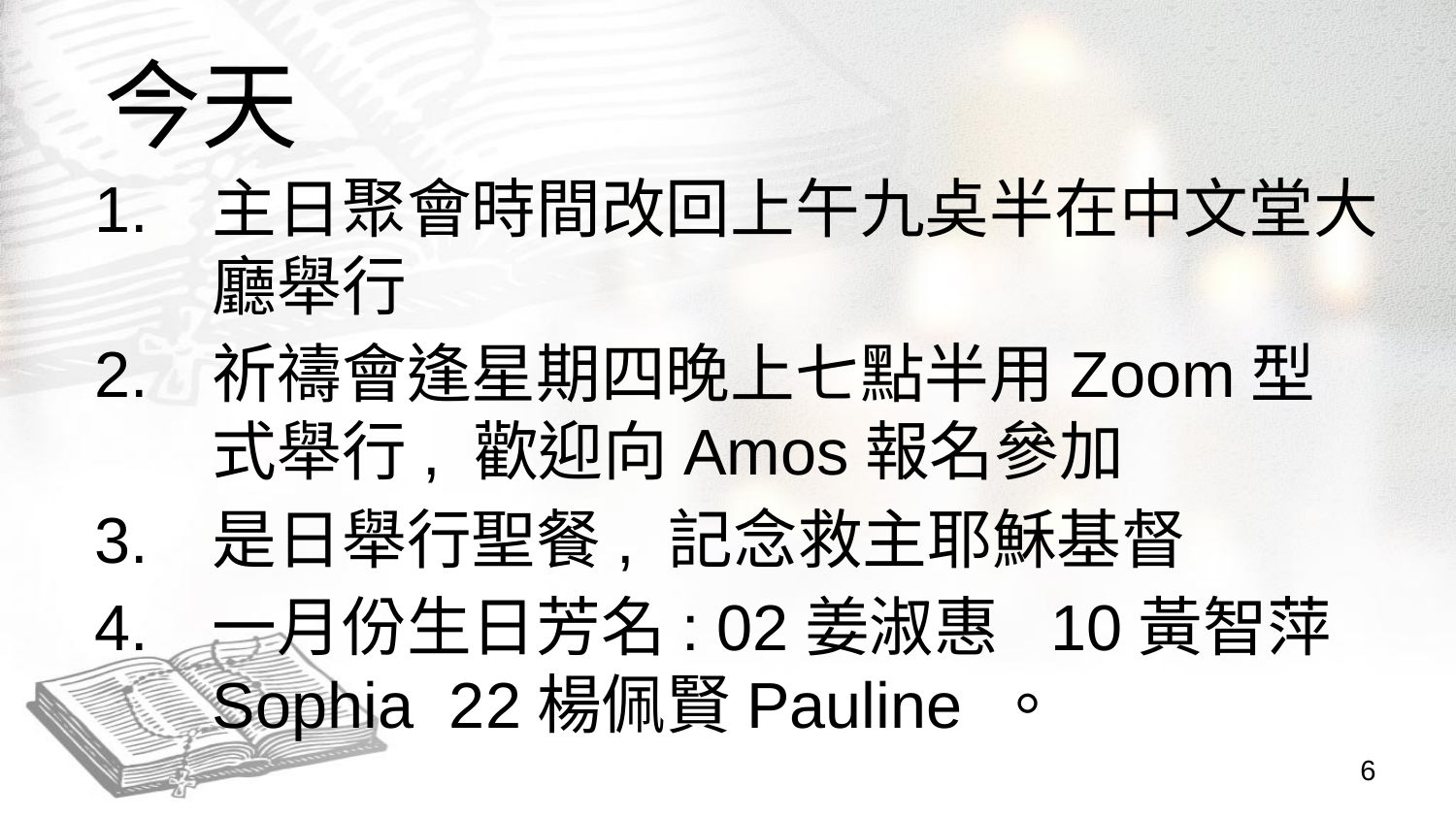

# 今天
主日聚會時間改回上午九奌半在中文堂大廳舉行
祈禱會逢星期四晚上七點半用Zoom型式舉行, 歡迎向Amos報名參加
是日舉行聖餐, 記念救主耶穌基督
一月份生日芳名: 02姜淑惠  10黃智萍Sophia  22楊佩賢Pauline 。
6